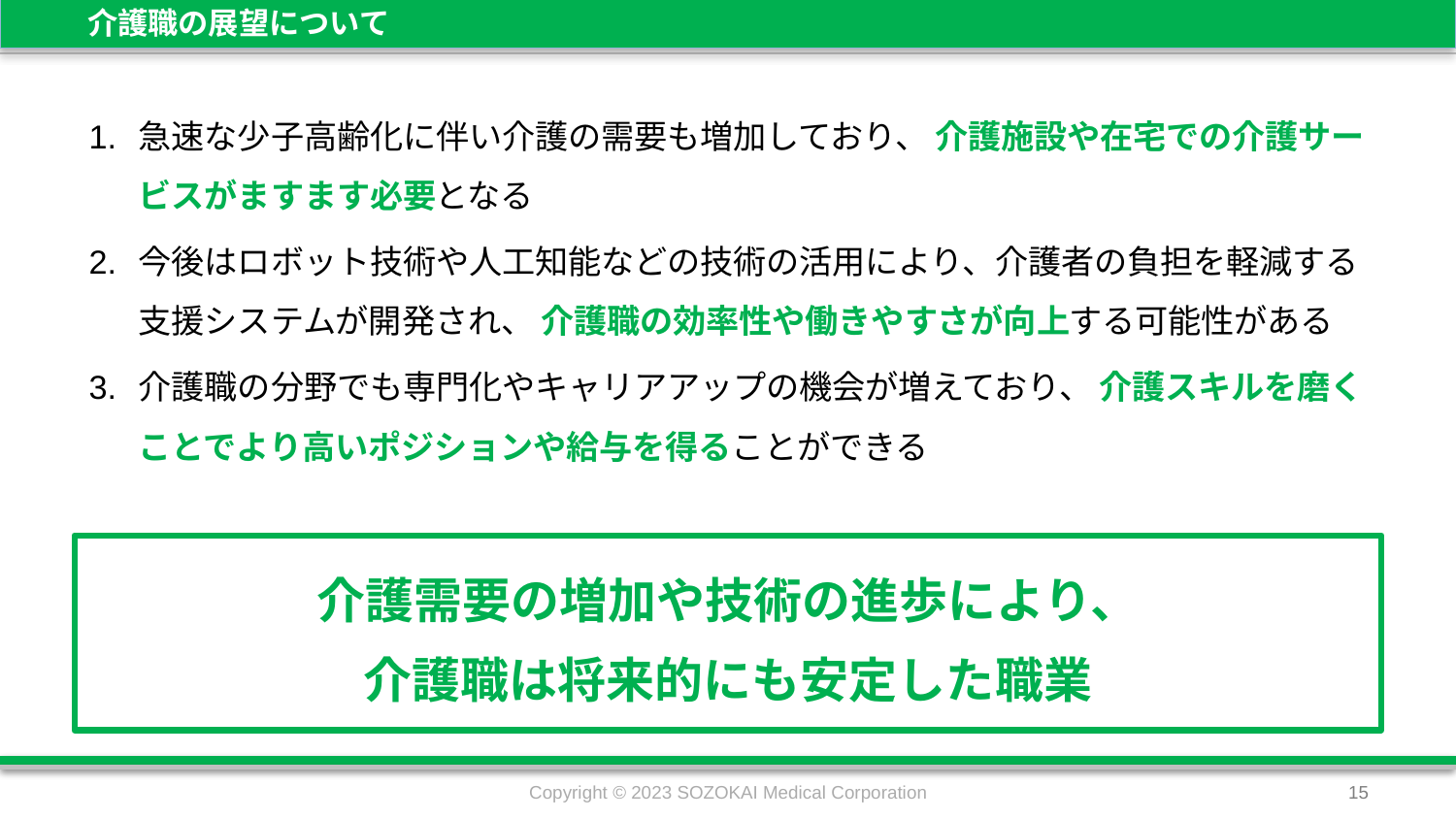

# 介護職の展望について
急速な少子高齢化に伴い介護の需要も増加しており、 介護施設や在宅での介護サービスがますます必要となる
今後はロボット技術や人工知能などの技術の活用により、介護者の負担を軽減する支援システムが開発され、 介護職の効率性や働きやすさが向上する可能性がある
介護職の分野でも専門化やキャリアアップの機会が増えており、 介護スキルを磨くことでより高いポジションや給与を得ることができる
介護需要の増加や技術の進歩により、
介護職は将来的にも安定した職業
Copyright © 2023 SOZOKAI Medical Corporation
15